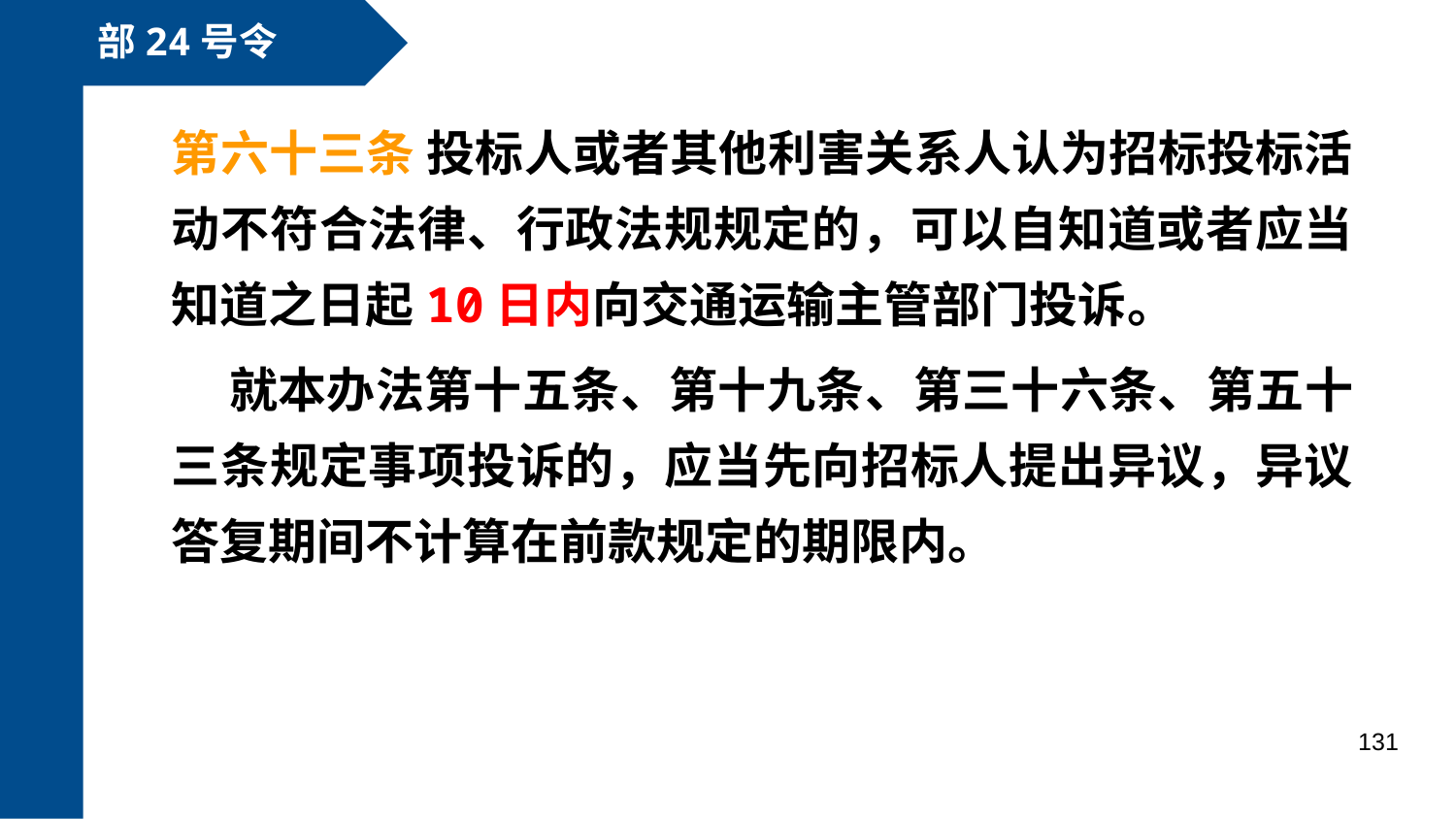

部24号令
第六十三条 投标人或者其他利害关系人认为招标投标活动不符合法律、行政法规规定的，可以自知道或者应当知道之日起10日内向交通运输主管部门投诉。
    就本办法第十五条、第十九条、第三十六条、第五十三条规定事项投诉的，应当先向招标人提出异议，异议答复期间不计算在前款规定的期限内。
131